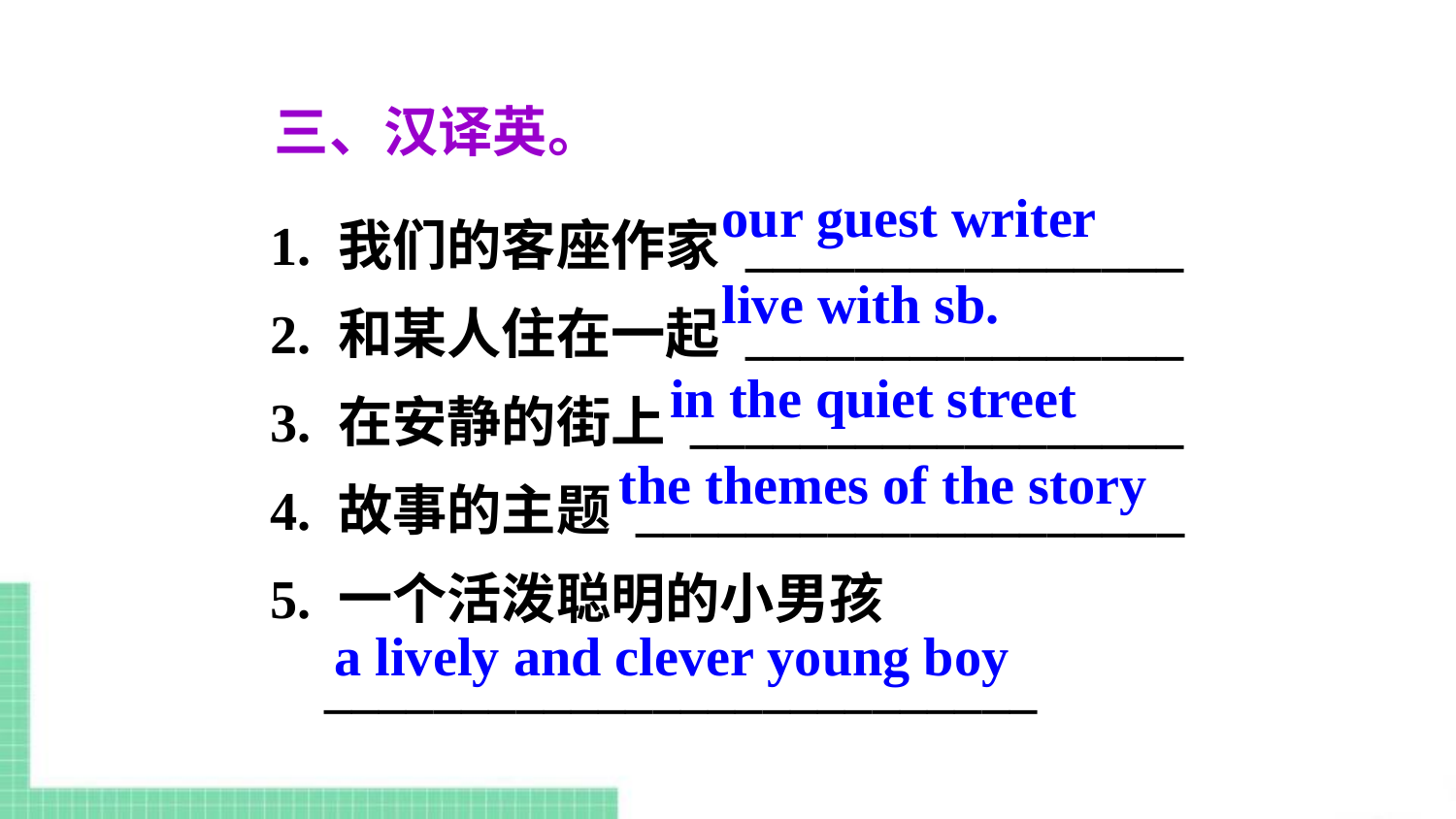

三、汉译英。
our guest writer
1. 我们的客座作家 ________________
2. 和某人住在一起 ________________
3. 在安静的街上 __________________
4. 故事的主题 ____________________
5. 一个活泼聪明的小男孩
    __________________________
live with sb.
in the quiet street
the themes of the story
a lively and clever young boy